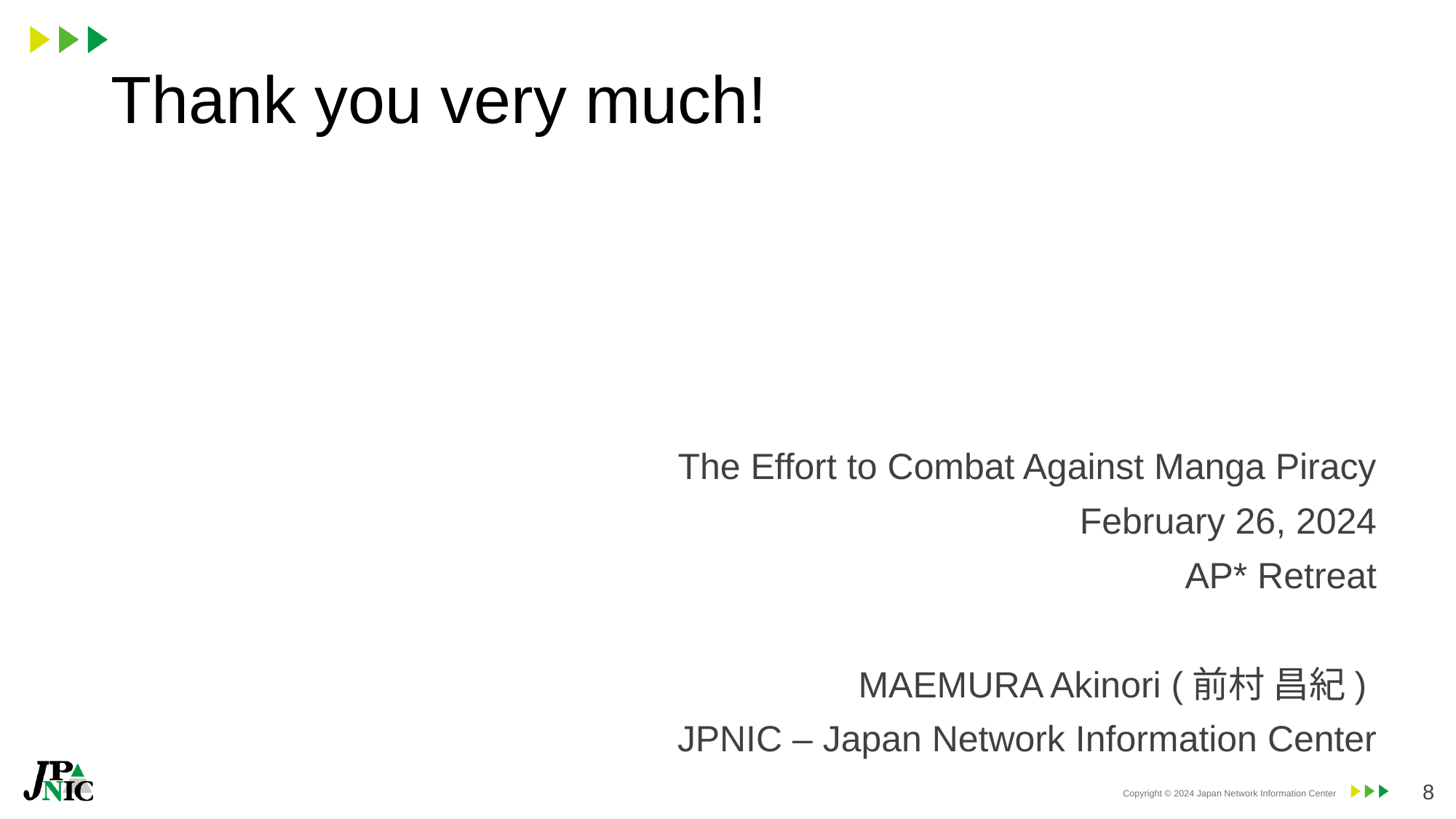

Thank you very much!
The Effort to Combat Against Manga Piracy
February 26, 2024
AP* Retreat

MAEMURA Akinori (前村 昌紀)
JPNIC – Japan Network Information Center